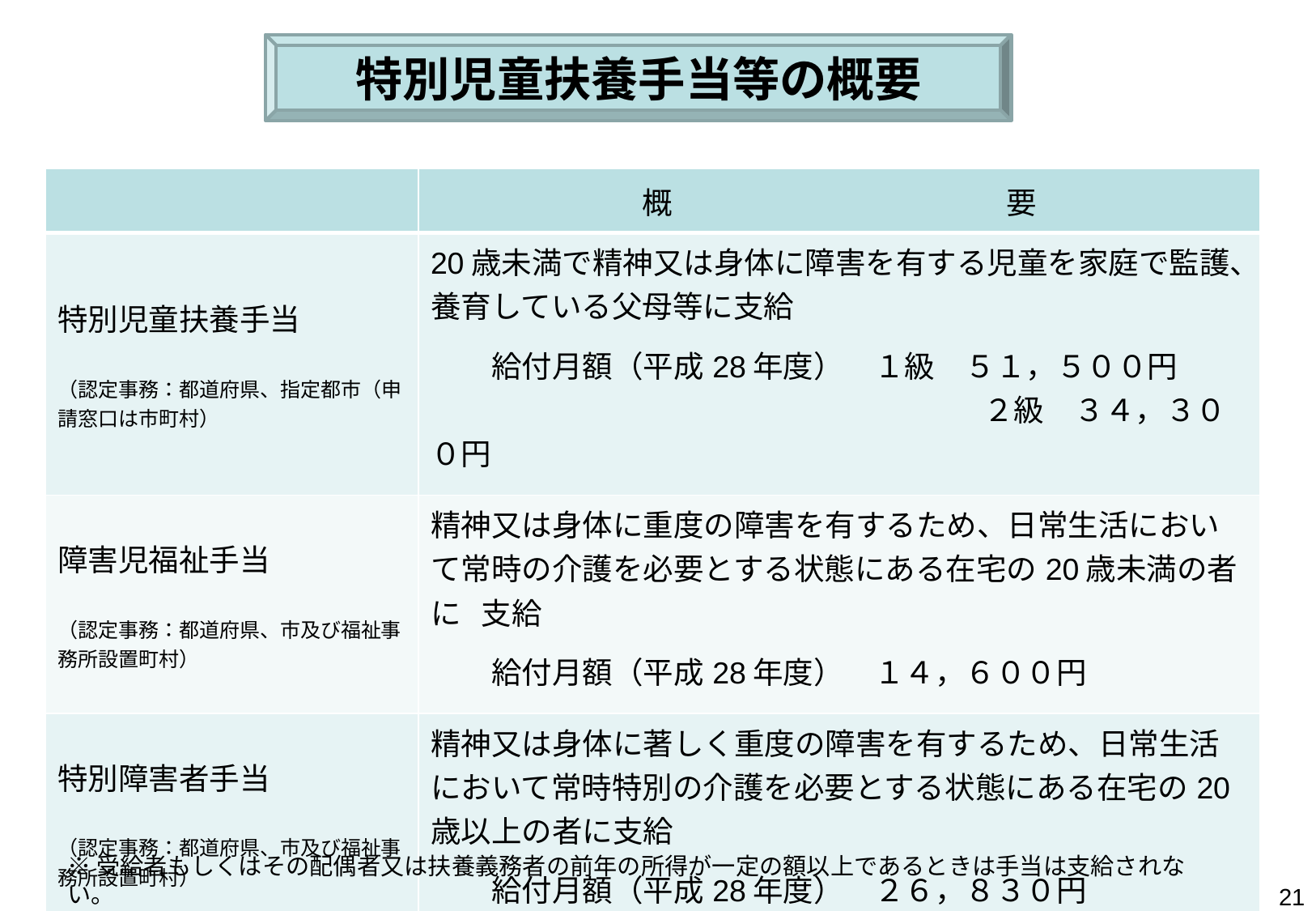

特別児童扶養手当等の概要
|  | 概　　　　　　　　　　　要 |
| --- | --- |
| 特別児童扶養手当 （認定事務：都道府県、指定都市（申請窓口は市町村） | 20歳未満で精神又は身体に障害を有する児童を家庭で監護、養育している父母等に支給 　　給付月額（平成28年度）　１級　５１，５００円 　　　　　　　　　　　 　　　　　　　２級　３４，３００円 |
| 障害児福祉手当 （認定事務：都道府県、市及び福祉事務所設置町村） | 精神又は身体に重度の障害を有するため、日常生活において常時の介護を必要とする状態にある在宅の20歳未満の者に 支給 　　給付月額（平成28年度）　１４，６００円 |
| 特別障害者手当 （認定事務：都道府県、市及び福祉事務所設置町村） | 精神又は身体に著しく重度の障害を有するため、日常生活において常時特別の介護を必要とする状態にある在宅の20歳以上の者に支給 　　給付月額（平成28年度）　２６，８３０円 |
※受給者もしくはその配偶者又は扶養義務者の前年の所得が一定の額以上であるときは手当は支給されない。
21